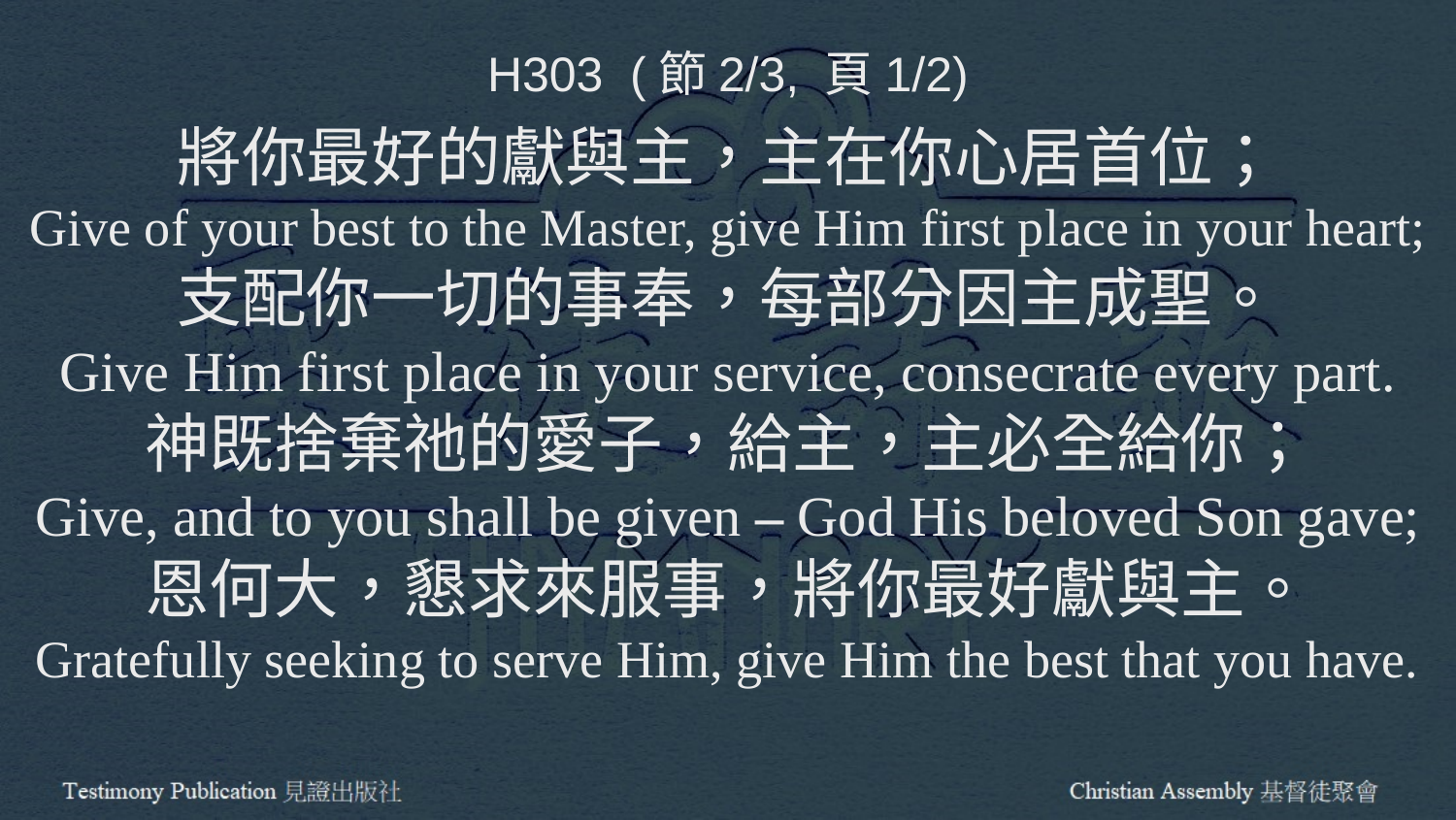

H303  (節2/3, 頁1/2)
將你最好的獻與主，主在你心居首位；
Give of your best to the Master, give Him first place in your heart;
支配你一切的事奉，每部分因主成聖。
Give Him first place in your service, consecrate every part.
神既捨棄祂的愛子，給主，主必全給你；
Give, and to you shall be given – God His beloved Son gave;
恩何大，懇求來服事，將你最好獻與主。
Gratefully seeking to serve Him, give Him the best that you have.